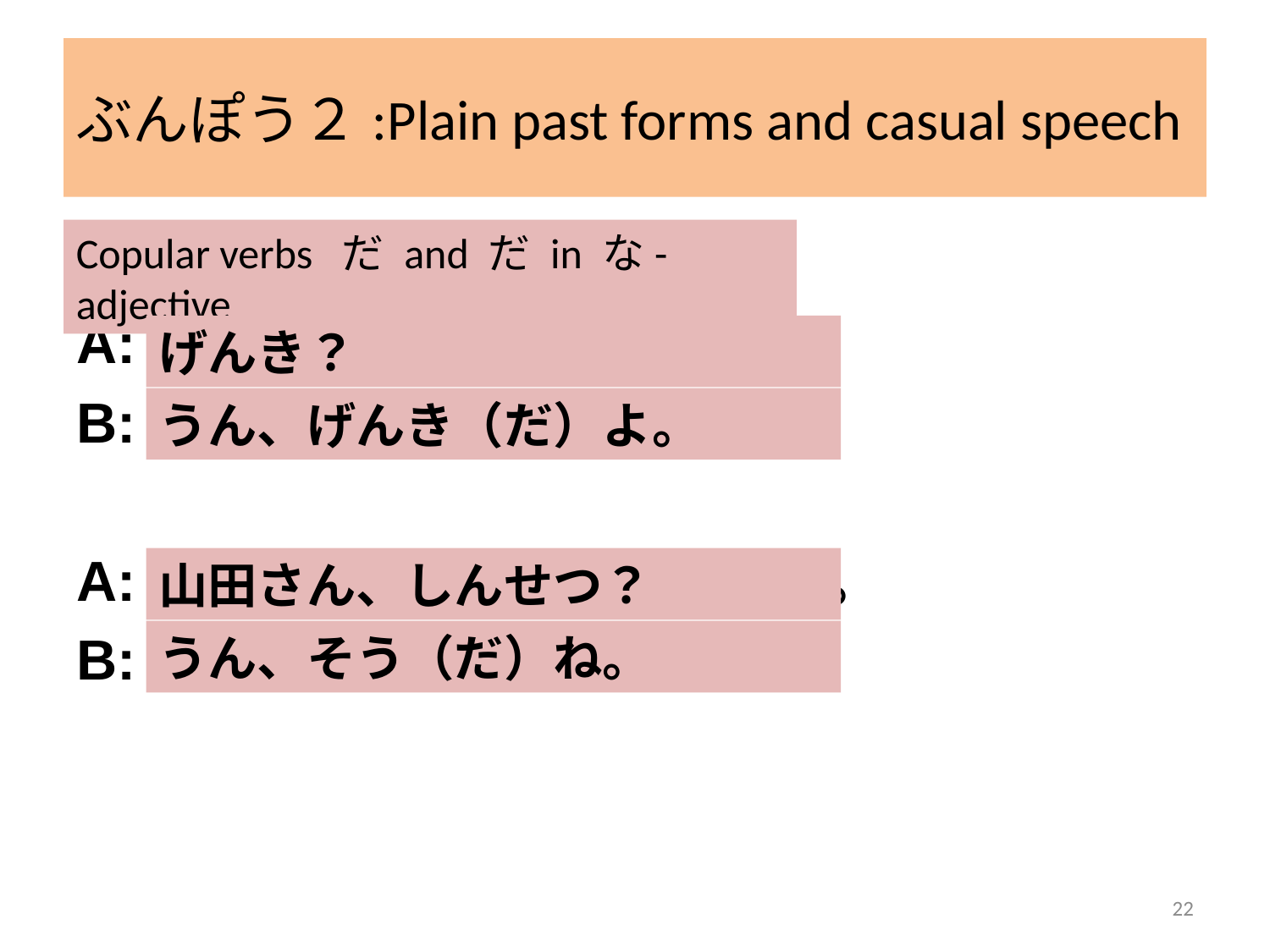

# ぶんぽう２:Plain past forms and casual speech
Copular verbs  だ and だ in な-adjective

A:げんきですか。
B:ええ、げんきですよ。

A:山田さんはしんせつですか。
B:ええ、そうですね。

げんき？
うん、げんき（だ）よ。
山田さん、しんせつ？
うん、そう（だ）ね。
22